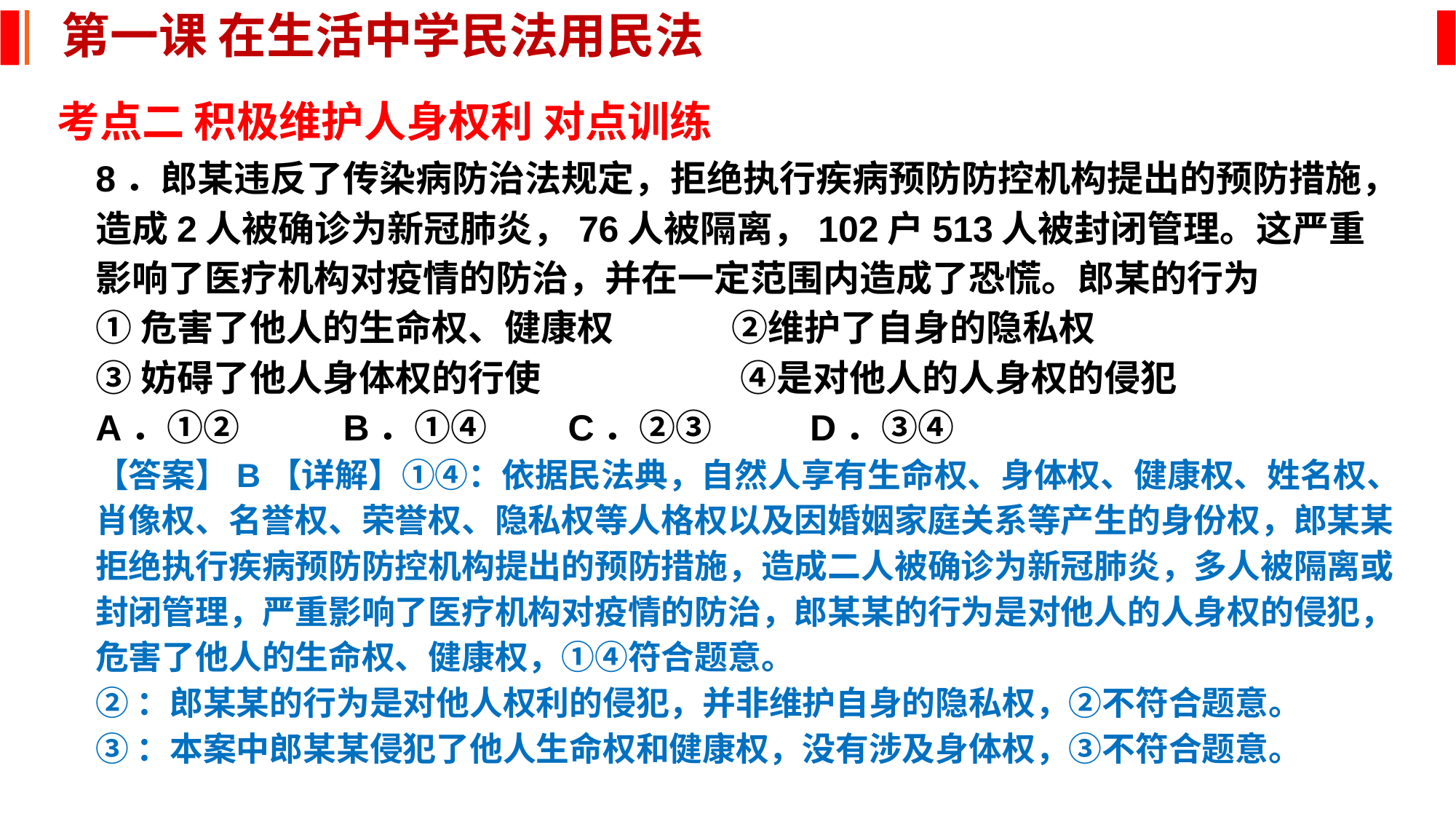

第一课 在生活中学民法用民法

考点二 积极维护人身权利 对点训练
8．郎某违反了传染病防治法规定，拒绝执行疾病预防防控机构提出的预防措施，造成2人被确诊为新冠肺炎，76人被隔离，102户513人被封闭管理。这严重影响了医疗机构对疫情的防治，并在一定范围内造成了恐慌。郎某的行为
①危害了他人的生命权、健康权　        ②维护了自身的隐私权
③妨碍了他人身体权的行使　                ④是对他人的人身权的侵犯
A．①②	        B．①④	C．②③	     D．③④
【答案】B【详解】①④：依据民法典，自然人享有生命权、身体权、健康权、姓名权、肖像权、名誉权、荣誉权、隐私权等人格权以及因婚姻家庭关系等产生的身份权，郎某某拒绝执行疾病预防防控机构提出的预防措施，造成二人被确诊为新冠肺炎，多人被隔离或封闭管理，严重影响了医疗机构对疫情的防治，郎某某的行为是对他人的人身权的侵犯，危害了他人的生命权、健康权，①④符合题意。
②：郎某某的行为是对他人权利的侵犯，并非维护自身的隐私权，②不符合题意。
③：本案中郎某某侵犯了他人生命权和健康权，没有涉及身体权，③不符合题意。